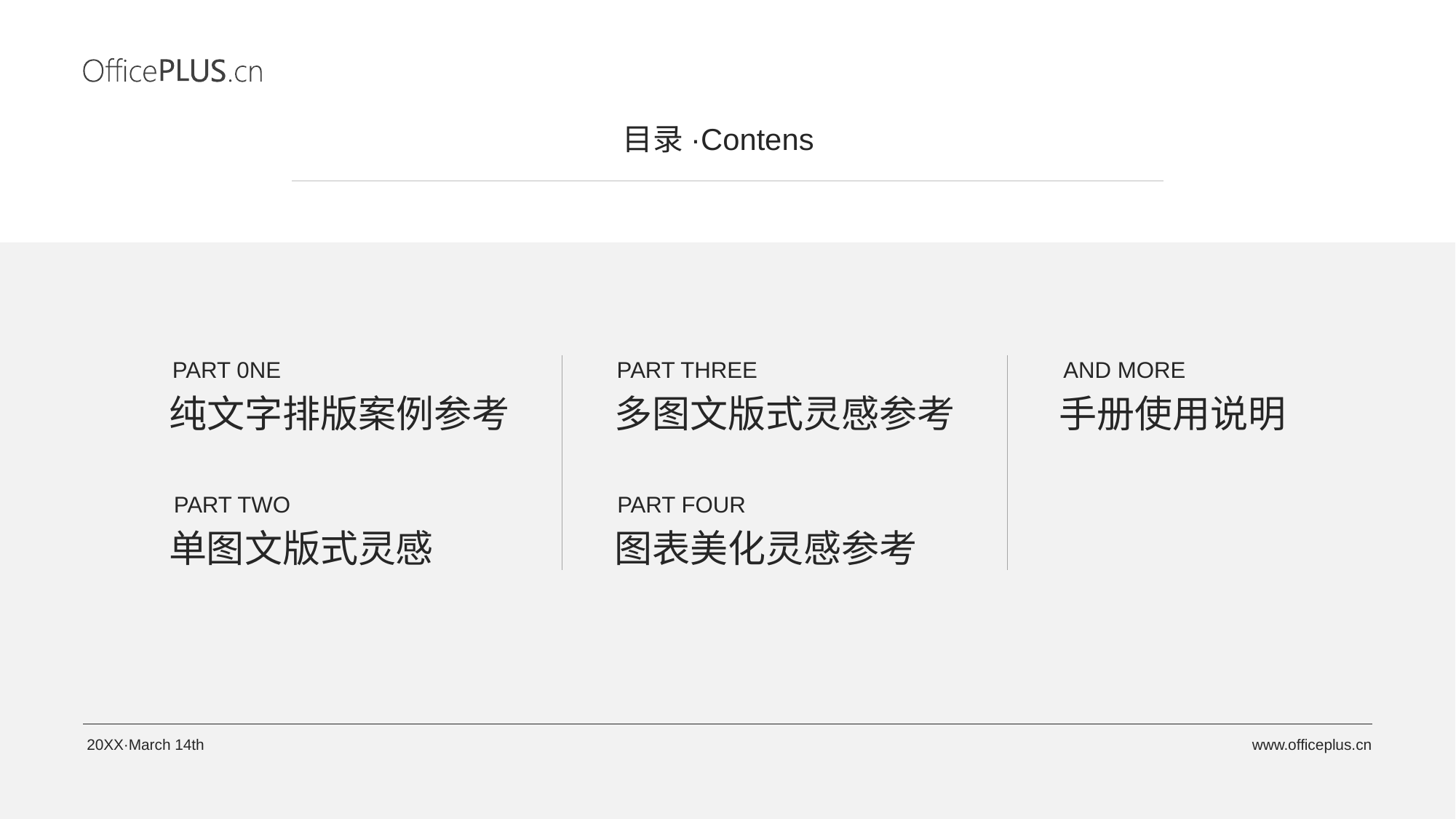

PART 0NE
纯文字排版案例参考
PART THREE
多图文版式灵感参考
AND MORE
手册使用说明
PART TWO
单图文版式灵感
PART FOUR
图表美化灵感参考
20XX·March 14th